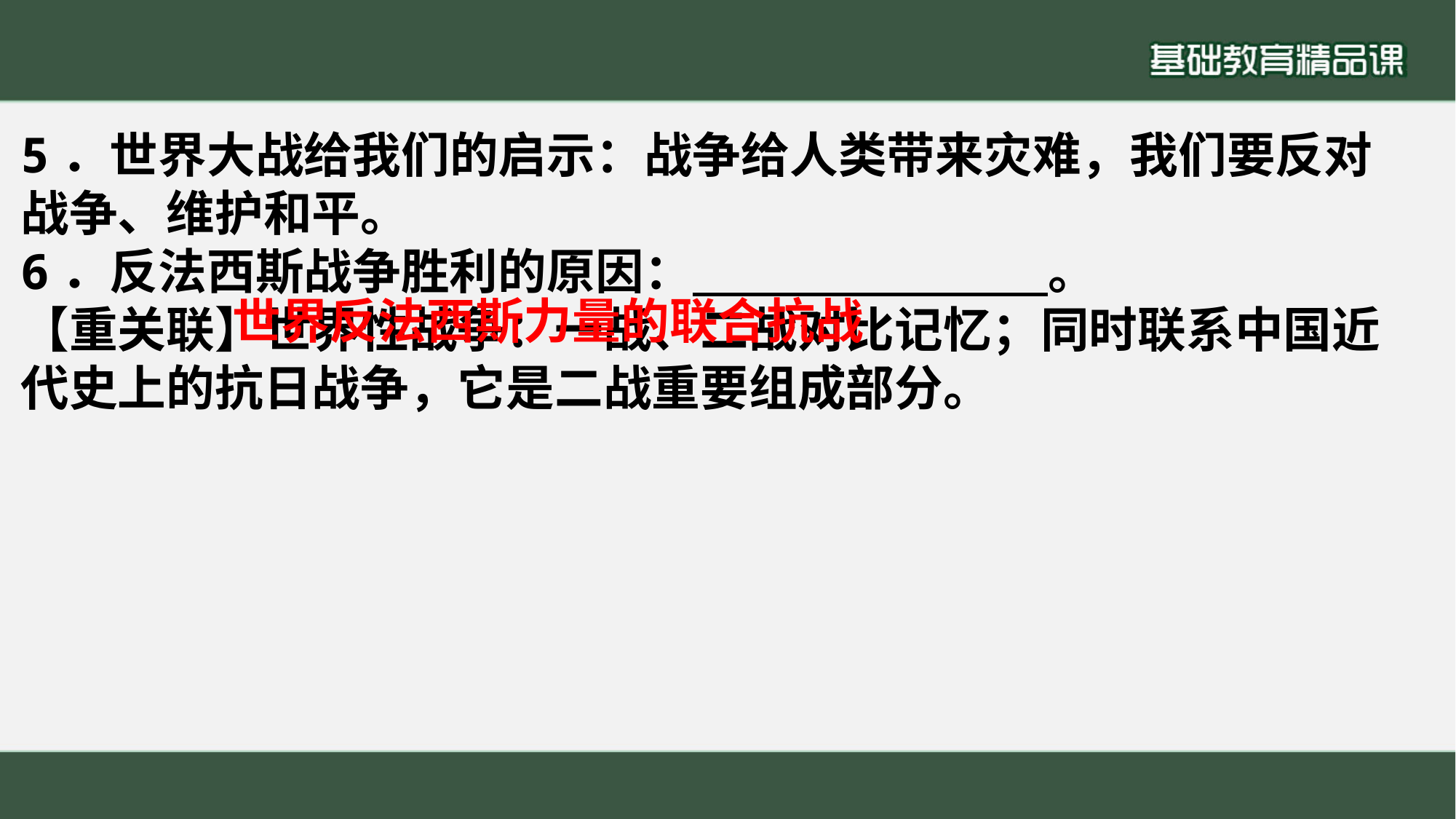

5．世界大战给我们的启示：战争给人类带来灾难，我们要反对战争、维护和平。6．反法西斯战争胜利的原因：                                。【重关联】世界性战争：一战、二战对比记忆；同时联系中国近代史上的抗日战争，它是二战重要组成部分。
世界反法西斯力量的联合抗战